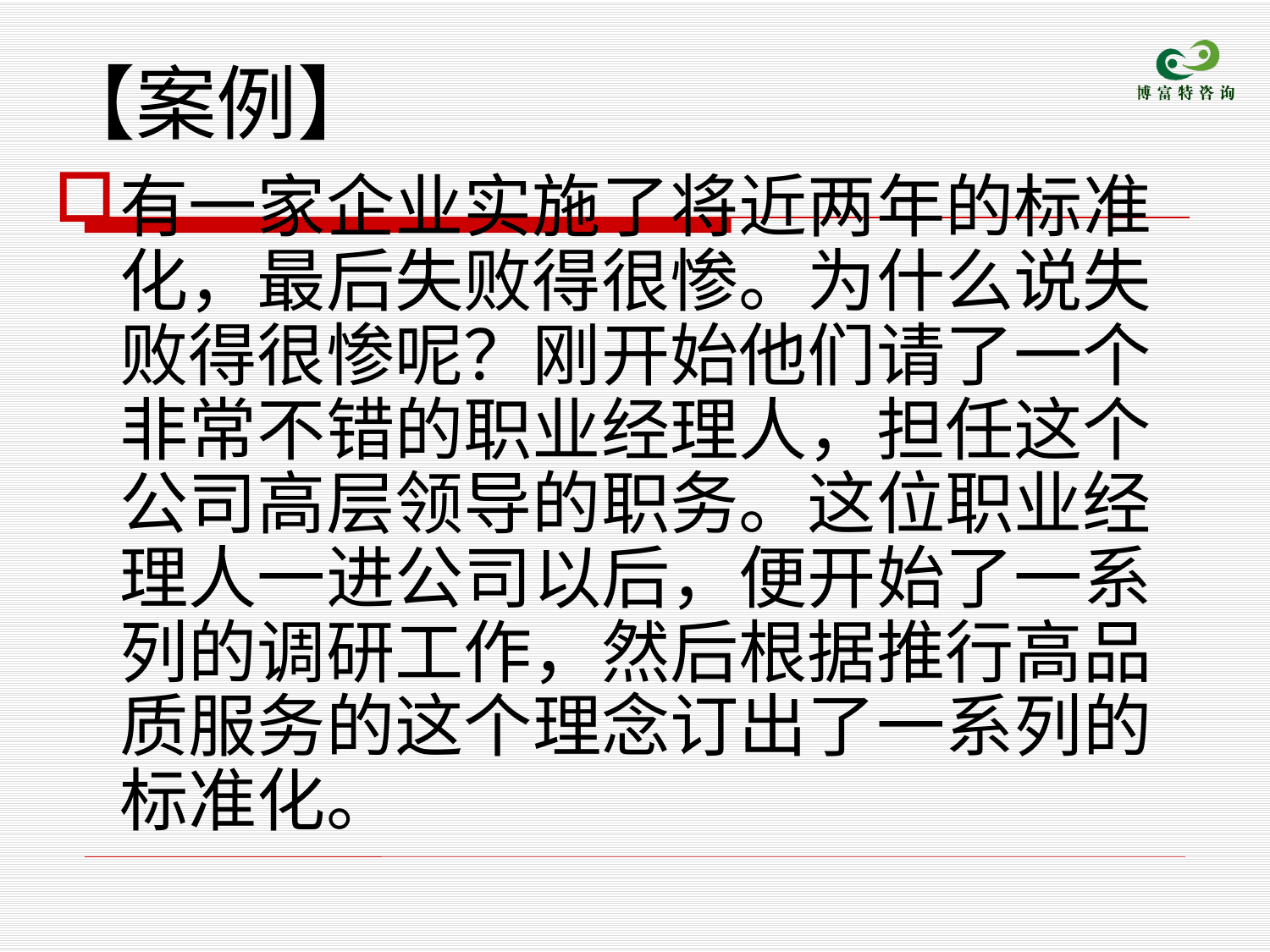

# 【案例】
有一家企业实施了将近两年的标准化，最后失败得很惨。为什么说失败得很惨呢？刚开始他们请了一个非常不错的职业经理人，担任这个公司高层领导的职务。这位职业经理人一进公司以后，便开始了一系列的调研工作，然后根据推行高品质服务的这个理念订出了一系列的标准化。
593